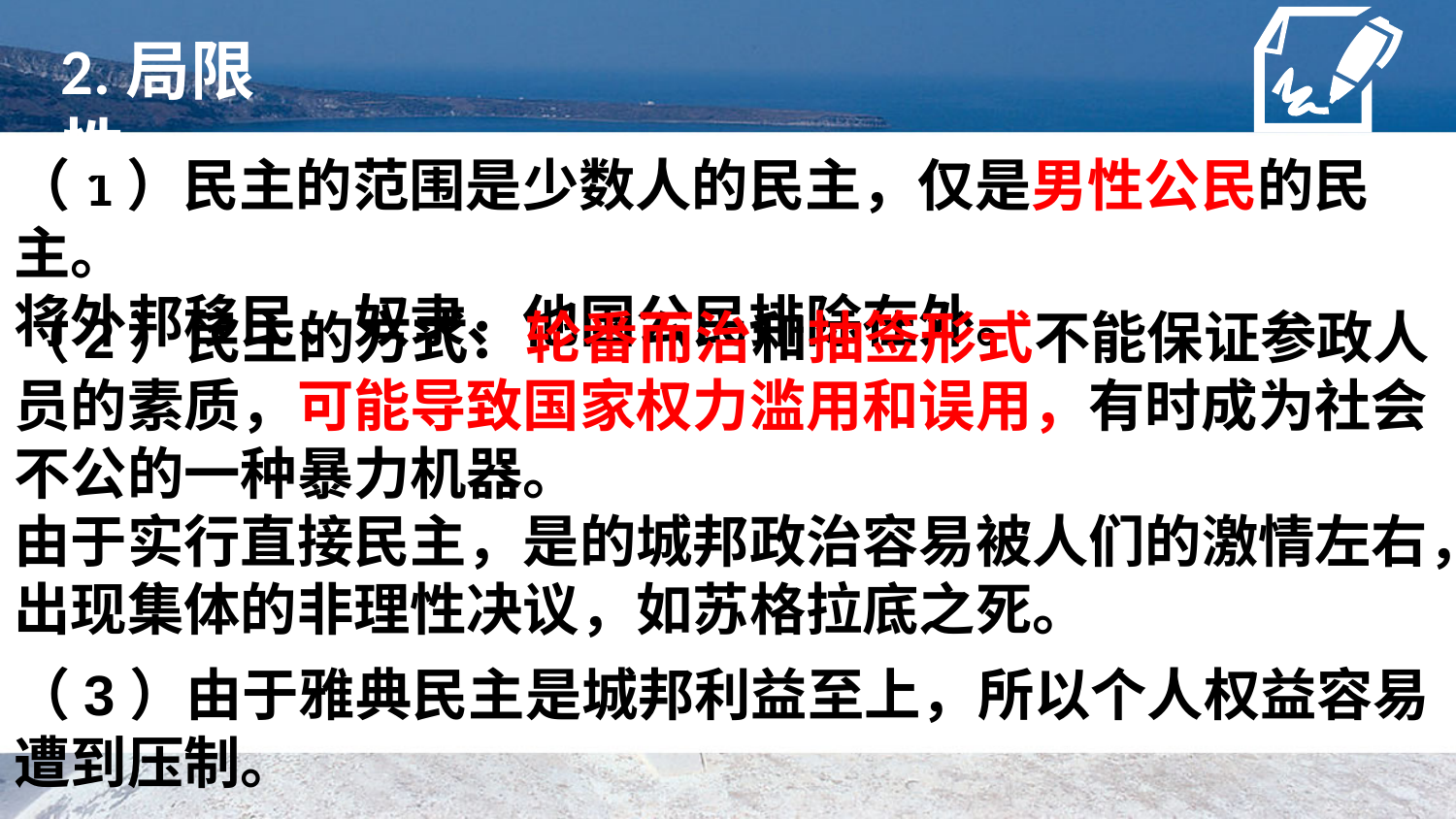

2.局限性
（1）民主的范围是少数人的民主，仅是男性公民的民主。
将外邦移民、奴隶、他国公民排除在外。
（2）民主的方式：轮番而治和抽签形式不能保证参政人员的素质，可能导致国家权力滥用和误用，有时成为社会不公的一种暴力机器。
由于实行直接民主，是的城邦政治容易被人们的激情左右，出现集体的非理性决议，如苏格拉底之死。
（3）由于雅典民主是城邦利益至上，所以个人权益容易遭到压制。